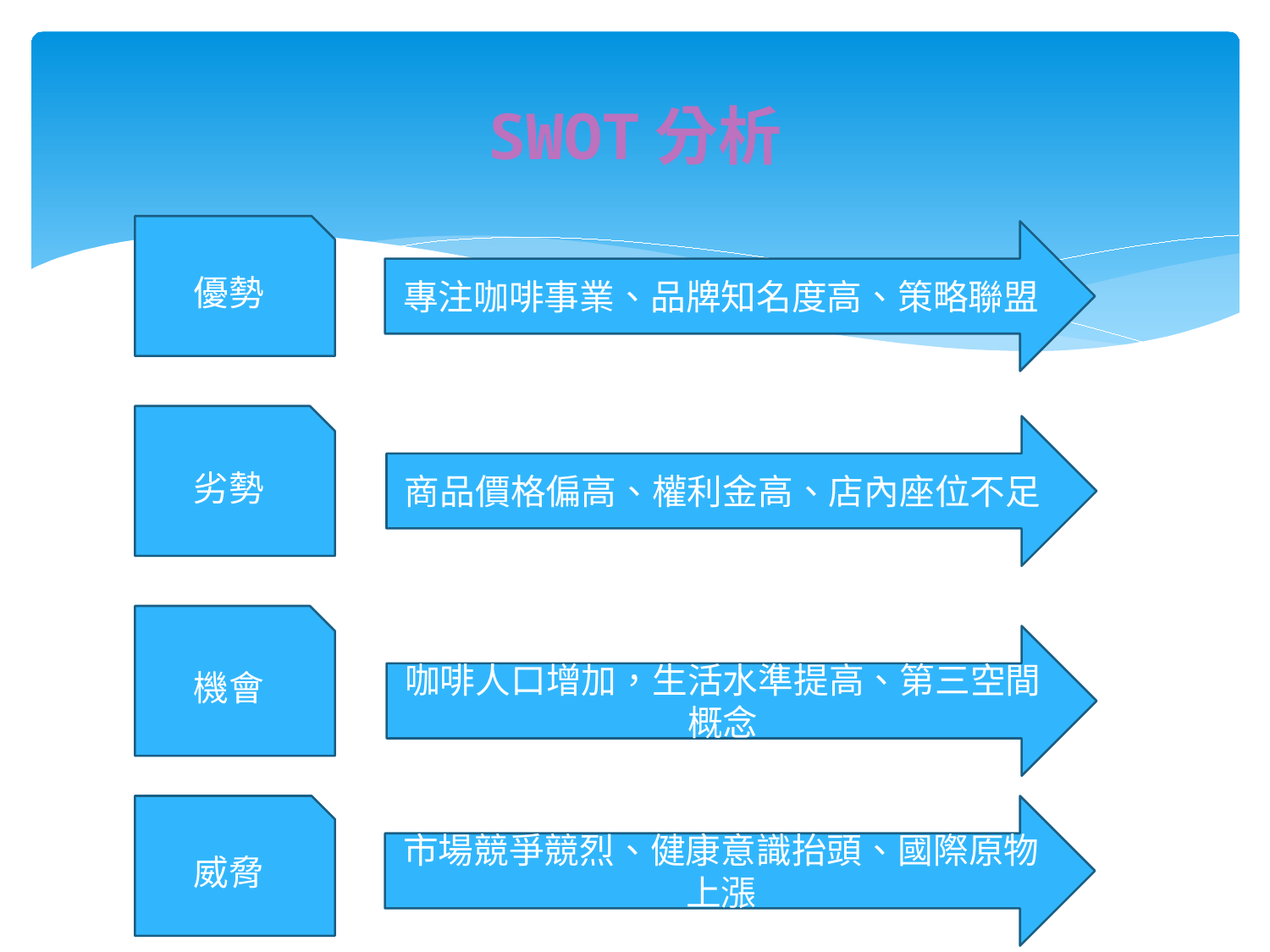

# SWOT分析
優勢
專注咖啡事業、品牌知名度高、策略聯盟
劣勢
商品價格偏高、權利金高、店內座位不足
機會
咖啡人口增加，生活水準提高、第三空間概念
威脅
市場競爭競烈、健康意識抬頭、國際原物上漲